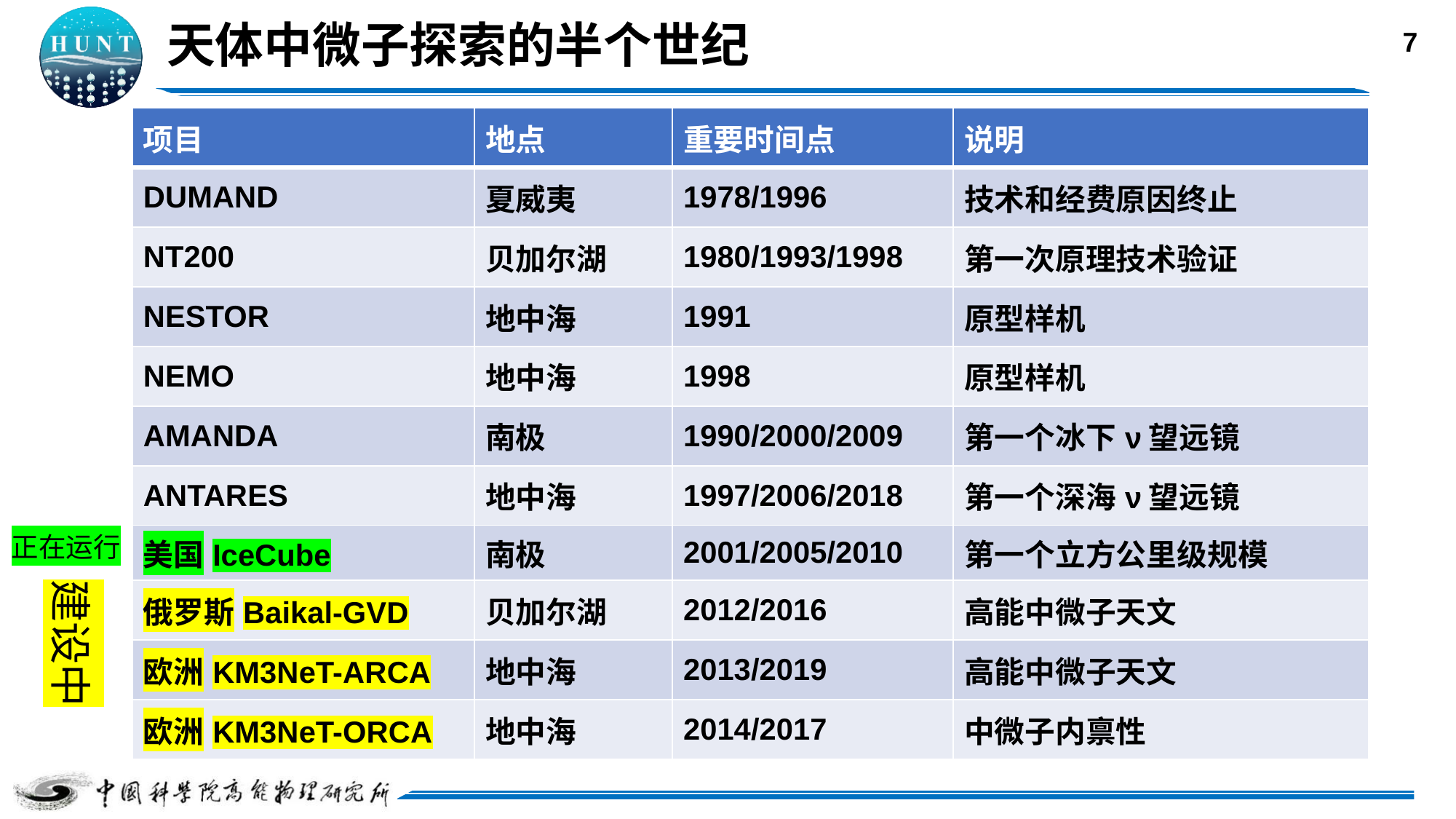

天体中微子探索的半个世纪
| 项目 | 地点 | 重要时间点 | 说明 |
| --- | --- | --- | --- |
| DUMAND | 夏威夷 | 1978/1996 | 技术和经费原因终止 |
| NT200 | 贝加尔湖 | 1980/1993/1998 | 第一次原理技术验证 |
| NESTOR | 地中海 | 1991 | 原型样机 |
| NEMO | 地中海 | 1998 | 原型样机 |
| AMANDA | 南极 | 1990/2000/2009 | 第一个冰下ν望远镜 |
| ANTARES | 地中海 | 1997/2006/2018 | 第一个深海ν望远镜 |
| 美国IceCube | 南极 | 2001/2005/2010 | 第一个立方公里级规模 |
| 俄罗斯Baikal-GVD | 贝加尔湖 | 2012/2016 | 高能中微子天文 |
| 欧洲KM3NeT-ARCA | 地中海 | 2013/2019 | 高能中微子天文 |
| 欧洲KM3NeT-ORCA | 地中海 | 2014/2017 | 中微子内禀性 |
正在运行
建设中